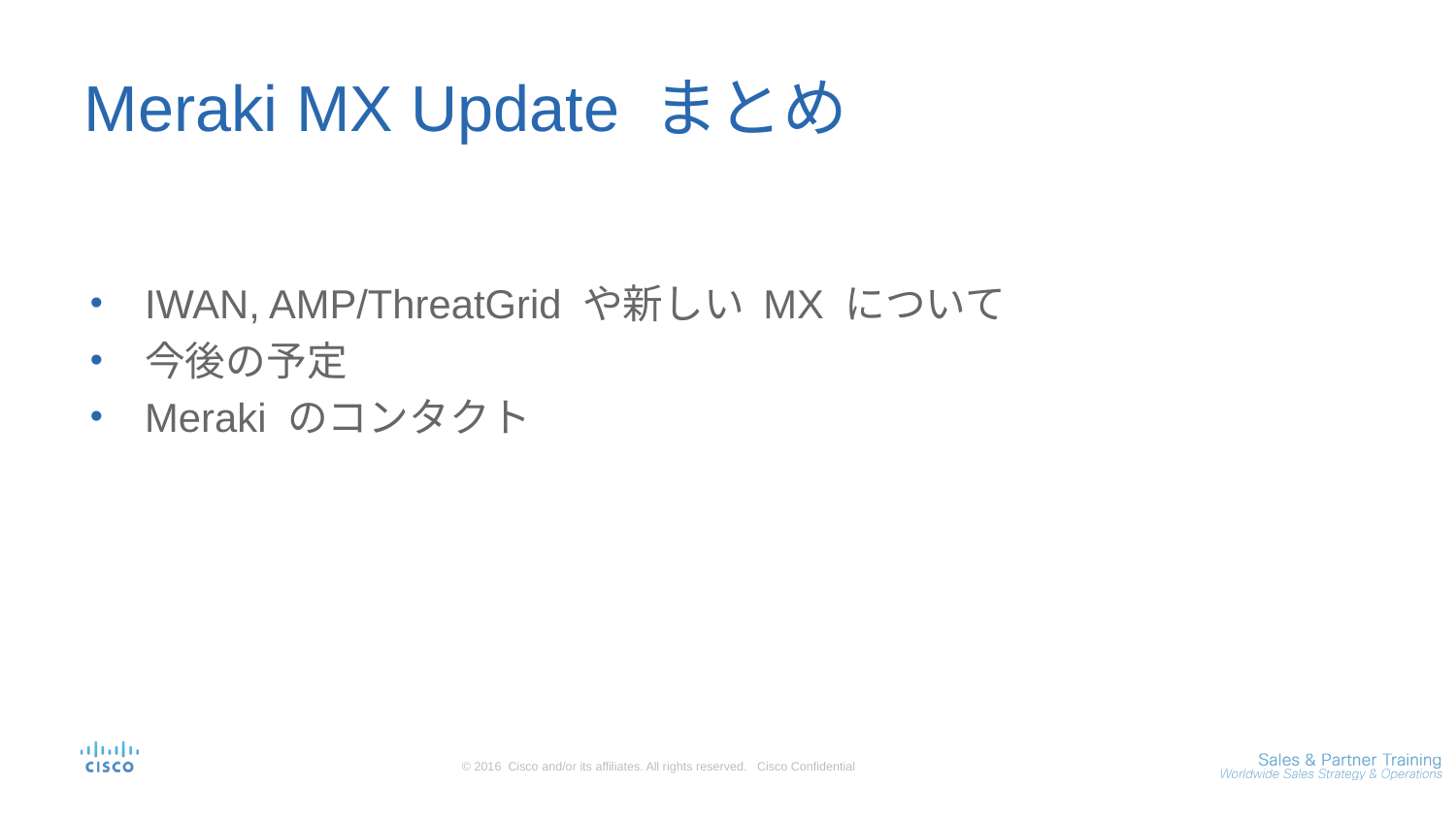

# Meraki MX Update まとめ

IWAN, AMP/ThreatGrid や新しい MX について
今後の予定
Meraki のコンタクト